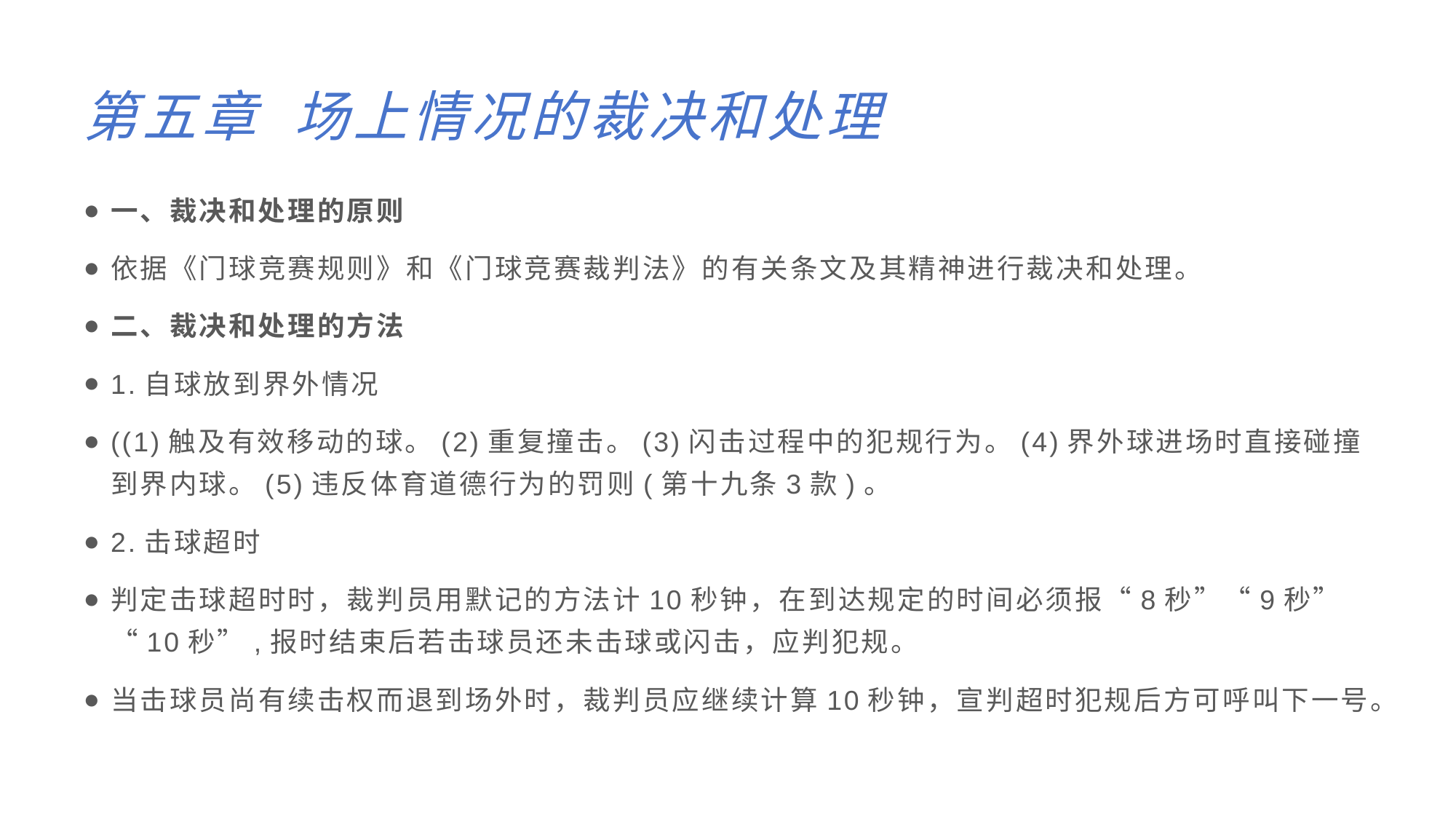

# 第五章  场上情况的裁决和处理
一、裁决和处理的原则
依据《门球竞赛规则》和《门球竞赛裁判法》的有关条文及其精神进行裁决和处理。
二、裁决和处理的方法
1.自球放到界外情况
((1)触及有效移动的球。(2)重复撞击。(3)闪击过程中的犯规行为。(4)界外球进场时直接碰撞到界内球。(5)违反体育道德行为的罚则(第十九条3款)。
2.击球超时
判定击球超时时，裁判员用默记的方法计10秒钟，在到达规定的时间必须报“8秒”“9秒”“10秒”,报时结束后若击球员还未击球或闪击，应判犯规。
当击球员尚有续击权而退到场外时，裁判员应继续计算10秒钟，宣判超时犯规后方可呼叫下一号。